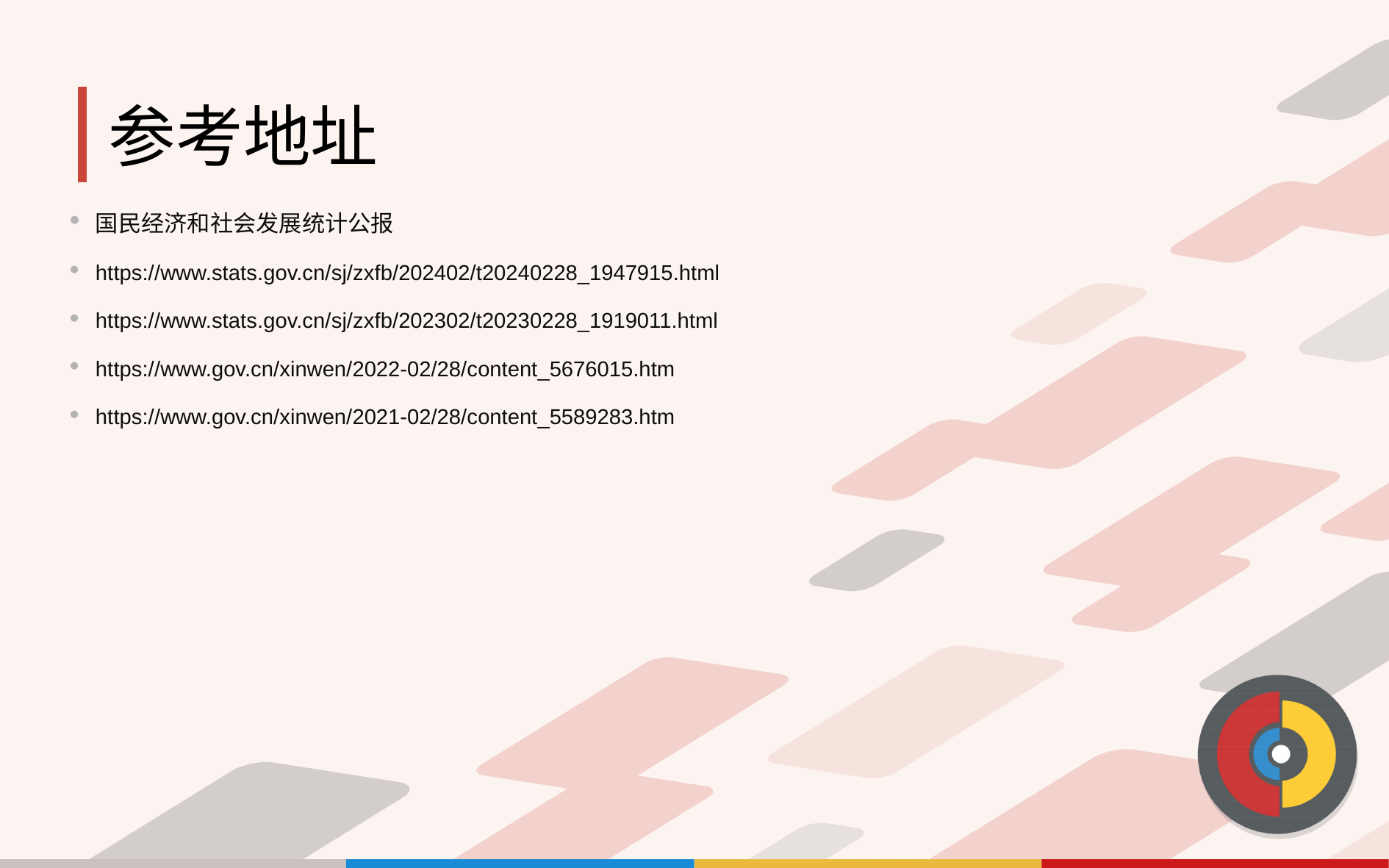

# 参考地址
国民经济和社会发展统计公报
https://www.stats.gov.cn/sj/zxfb/202402/t20240228_1947915.html
https://www.stats.gov.cn/sj/zxfb/202302/t20230228_1919011.html
https://www.gov.cn/xinwen/2022-02/28/content_5676015.htm
https://www.gov.cn/xinwen/2021-02/28/content_5589283.htm